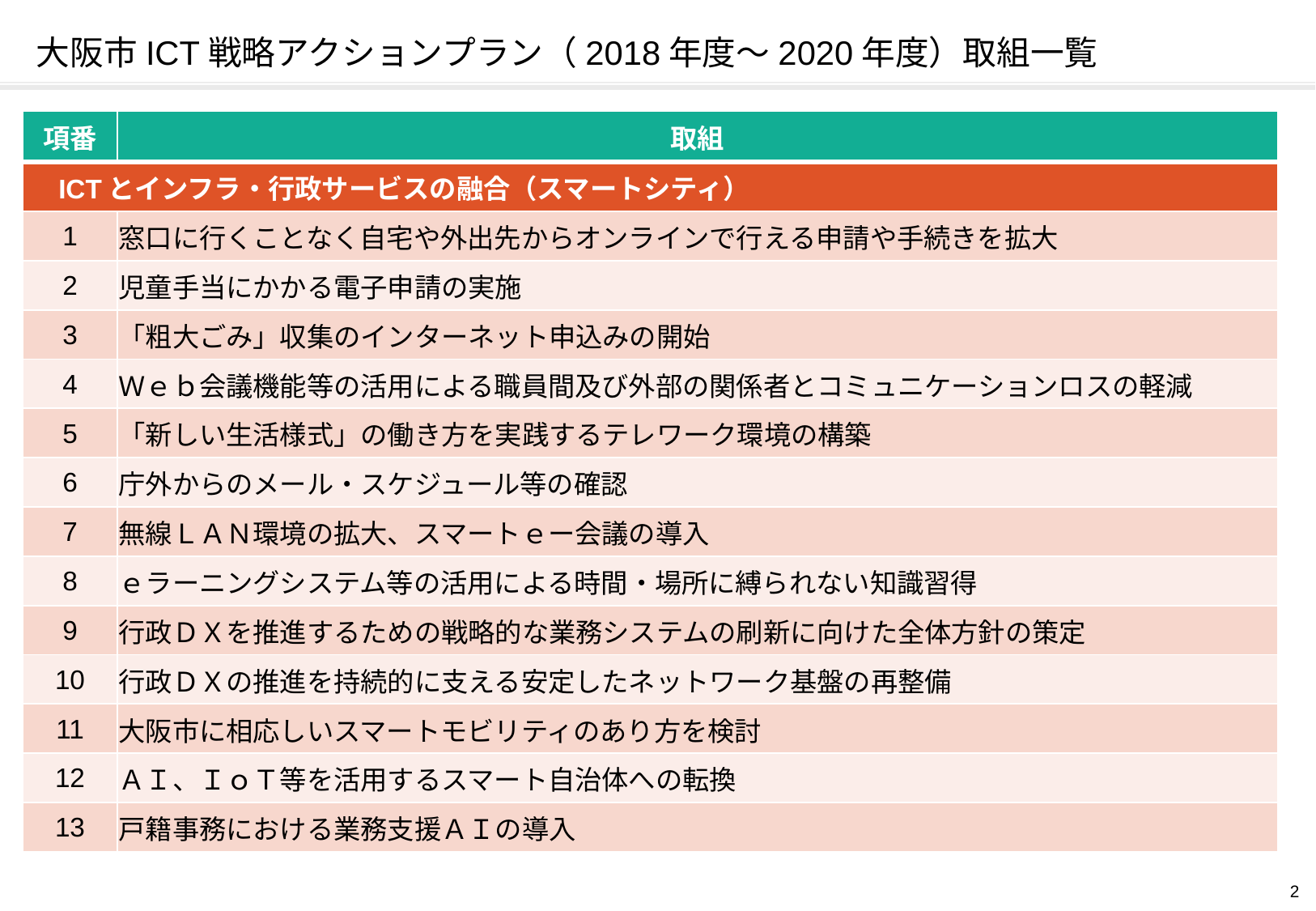

# 大阪市ICT戦略アクションプラン（2018年度～2020年度）取組一覧
| 項番 | 取組 |
| --- | --- |
| ICTとインフラ・行政サービスの融合（スマートシティ） |  |
| 1 | 窓口に行くことなく自宅や外出先からオンラインで行える申請や手続きを拡大 |
| 2 | 児童手当にかかる電子申請の実施 |
| 3 | 「粗大ごみ」収集のインターネット申込みの開始 |
| 4 | Ｗｅｂ会議機能等の活用による職員間及び外部の関係者とコミュニケーションロスの軽減 |
| 5 | 「新しい生活様式」の働き方を実践するテレワーク環境の構築 |
| 6 | 庁外からのメール・スケジュール等の確認 |
| 7 | 無線ＬＡＮ環境の拡大、スマートｅー会議の導入 |
| 8 | ｅラーニングシステム等の活用による時間・場所に縛られない知識習得 |
| 9 | 行政ＤＸを推進するための戦略的な業務システムの刷新に向けた全体方針の策定 |
| 10 | 行政ＤＸの推進を持続的に支える安定したネットワーク基盤の再整備 |
| 11 | 大阪市に相応しいスマートモビリティのあり方を検討 |
| 12 | ＡＩ、ＩｏＴ等を活用するスマート自治体への転換 |
| 13 | 戸籍事務における業務支援ＡＩの導入 |
2